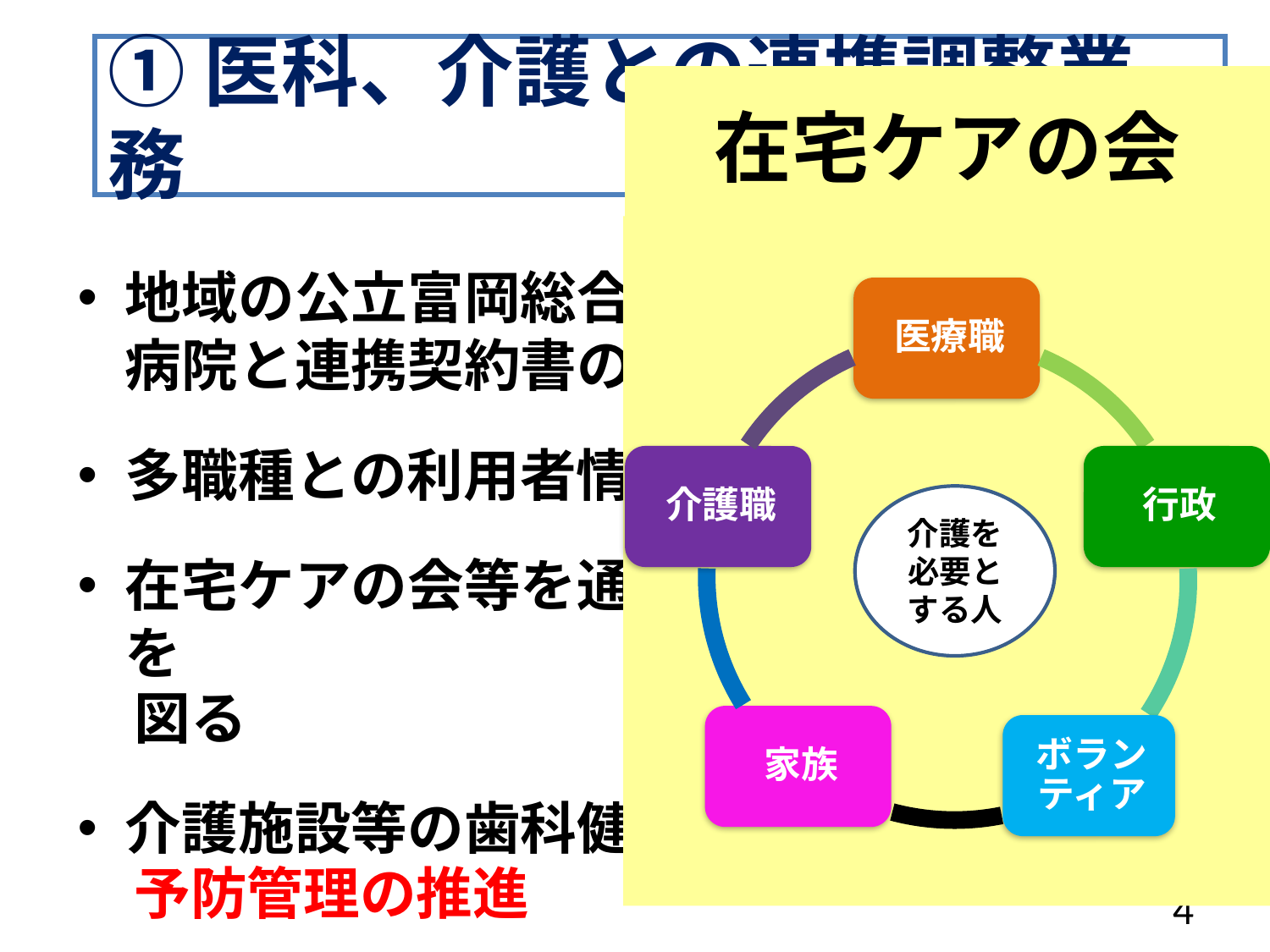

# ①医科、介護との連携調整業務
在宅ケアの会
医療職
行政
ボランティア
家族
介護職
地域の公立富岡総合病院及び公立七日市病院と連携契約書の締結
多職種との利用者情報の共有
在宅ケアの会等を通じ、多職種との連携を
　図る
介護施設等の歯科健診・口腔ケアを実施
　予防管理の推進
介護を必要とする人
4